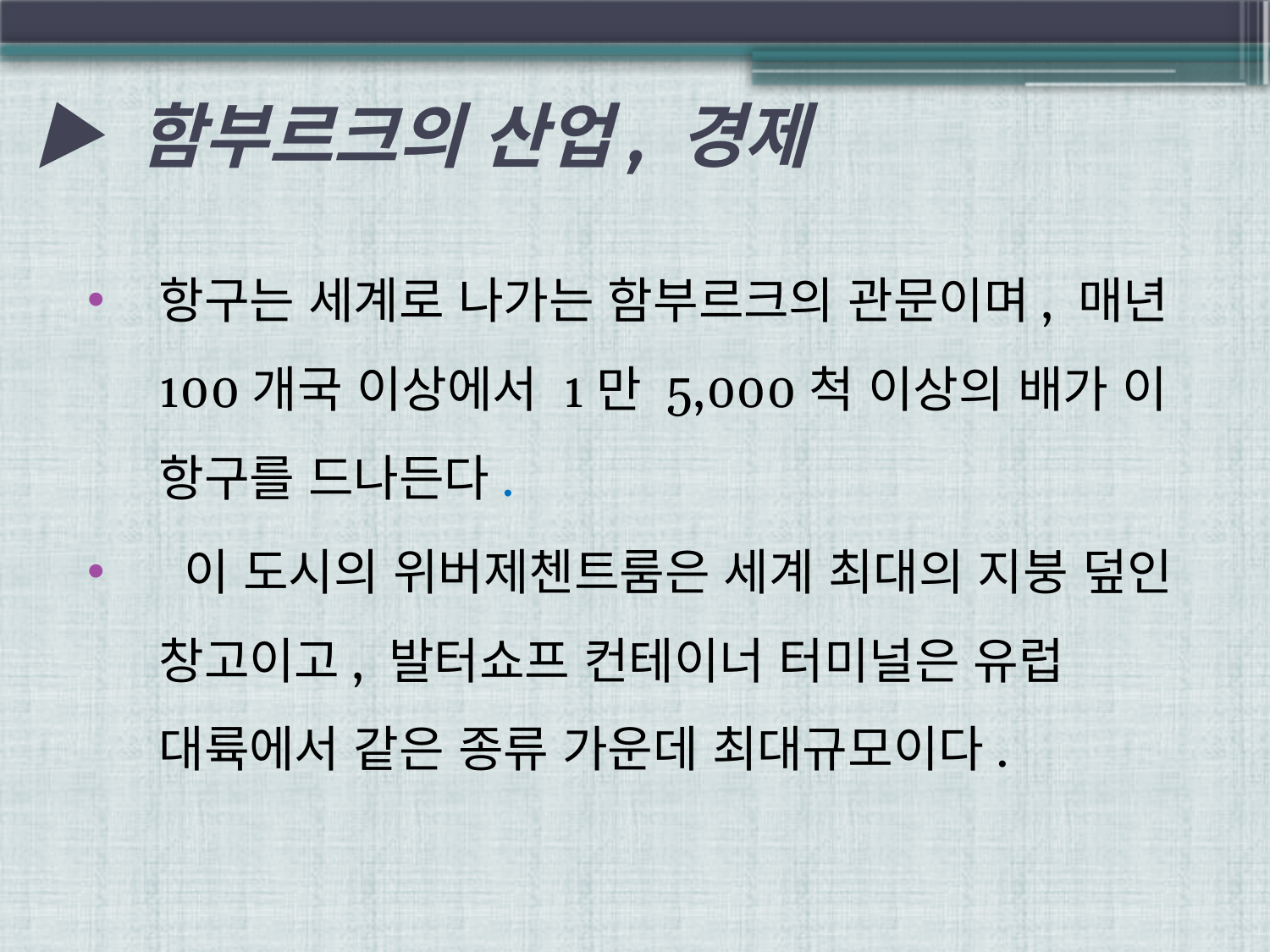

# ▶ 함부르크의 산업, 경제

항구는 세계로 나가는 함부르크의 관문이며, 매년 100개국 이상에서 1만 5,000척 이상의 배가 이 항구를 드나든다.
 이 도시의 위버제첸트룸은 세계 최대의 지붕 덮인 창고이고, 발터쇼프 컨테이너 터미널은 유럽 대륙에서 같은 종류 가운데 최대규모이다.